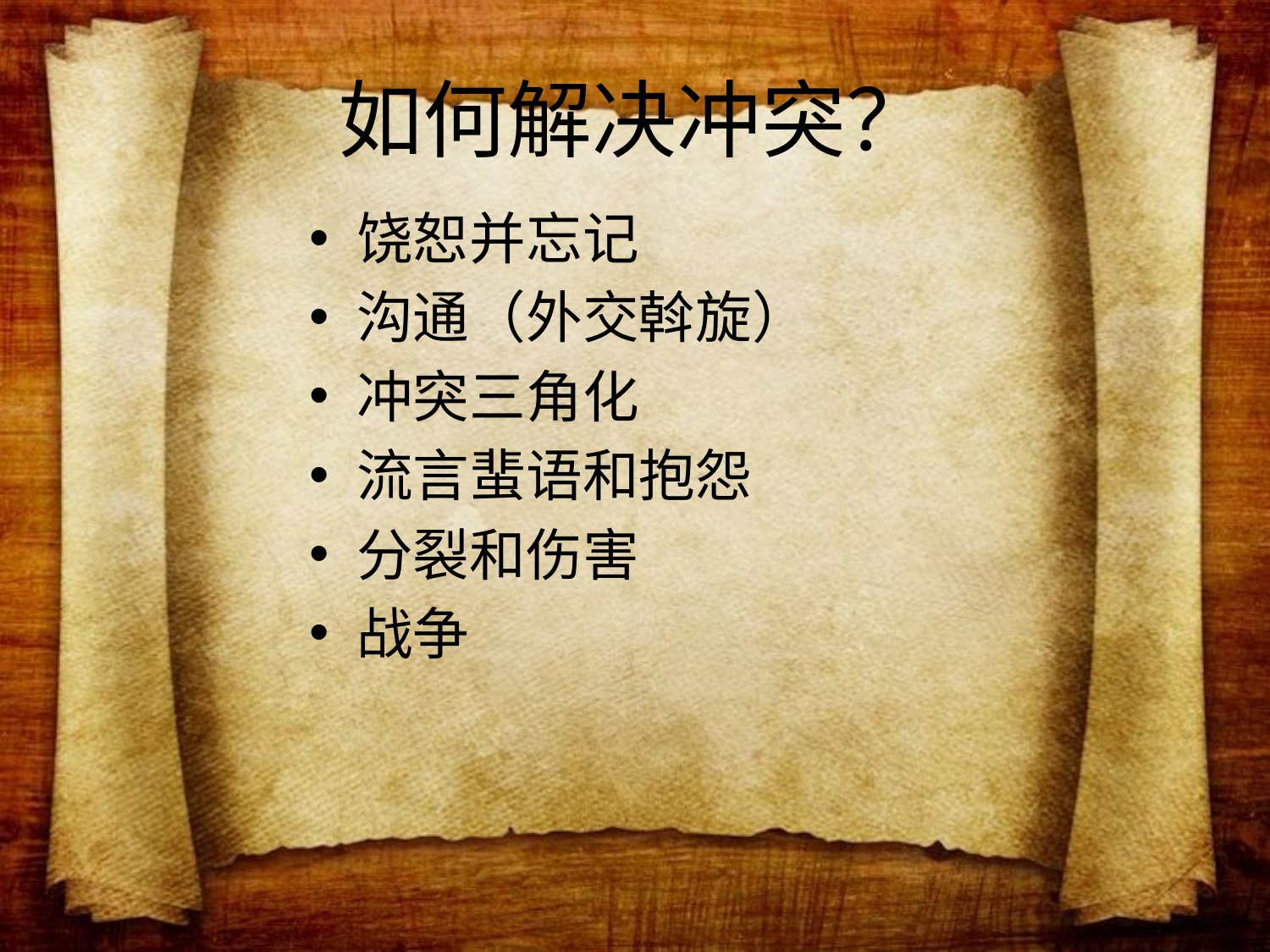

# 如何解决冲突？
饶恕并忘记
沟通（外交斡旋）
冲突三角化
流言蜚语和抱怨
分裂和伤害
战争